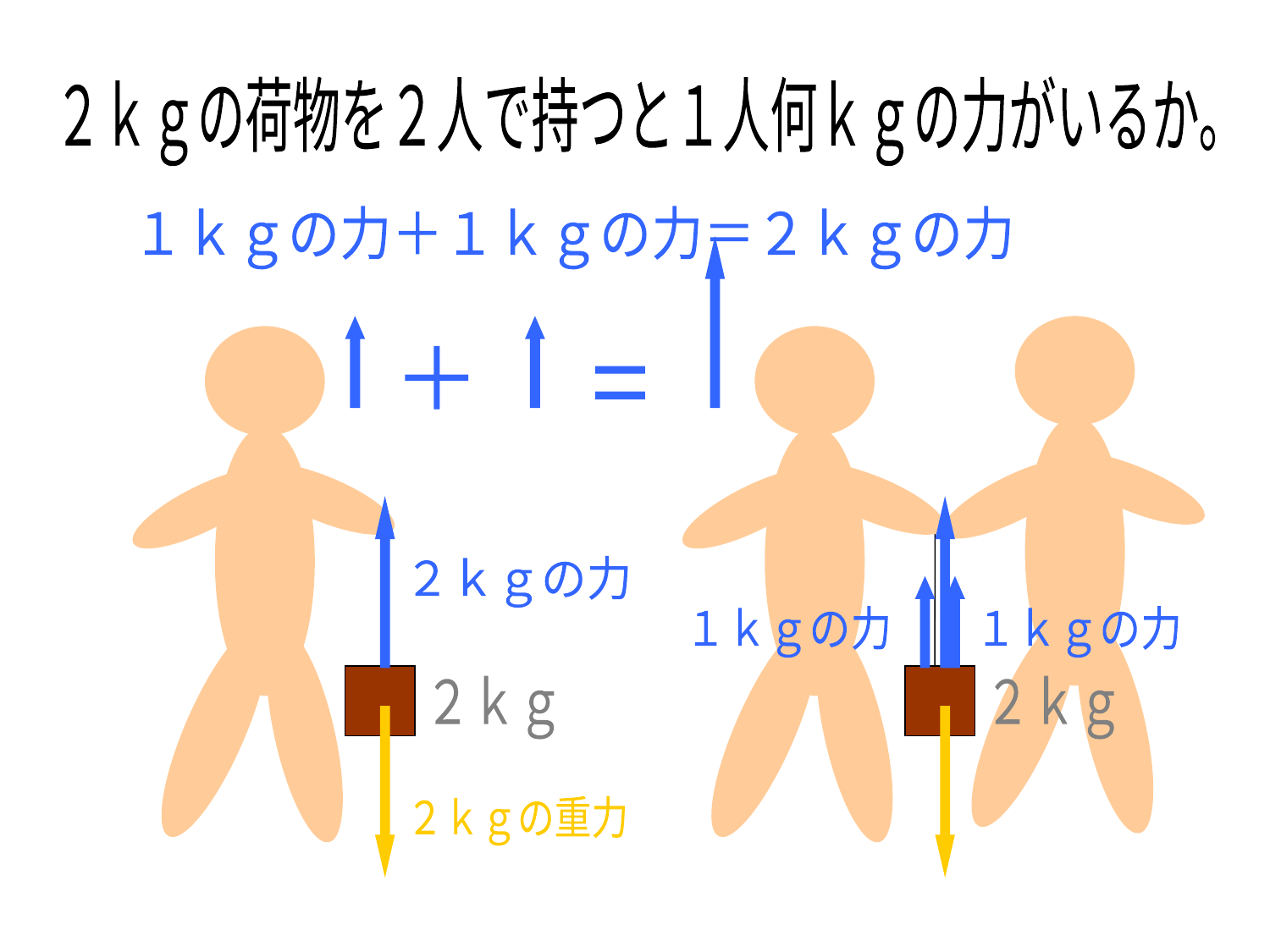

２ｋｇの荷物を２人で持つと１人何ｋｇの力がいるか。
１ｋｇの力＋１ｋｇの力＝２ｋｇの力

＋

＝

２ｋｇの力

１ｋｇの力
１ｋｇの力

２ｋｇ
２ｋｇ

２ｋｇの重力